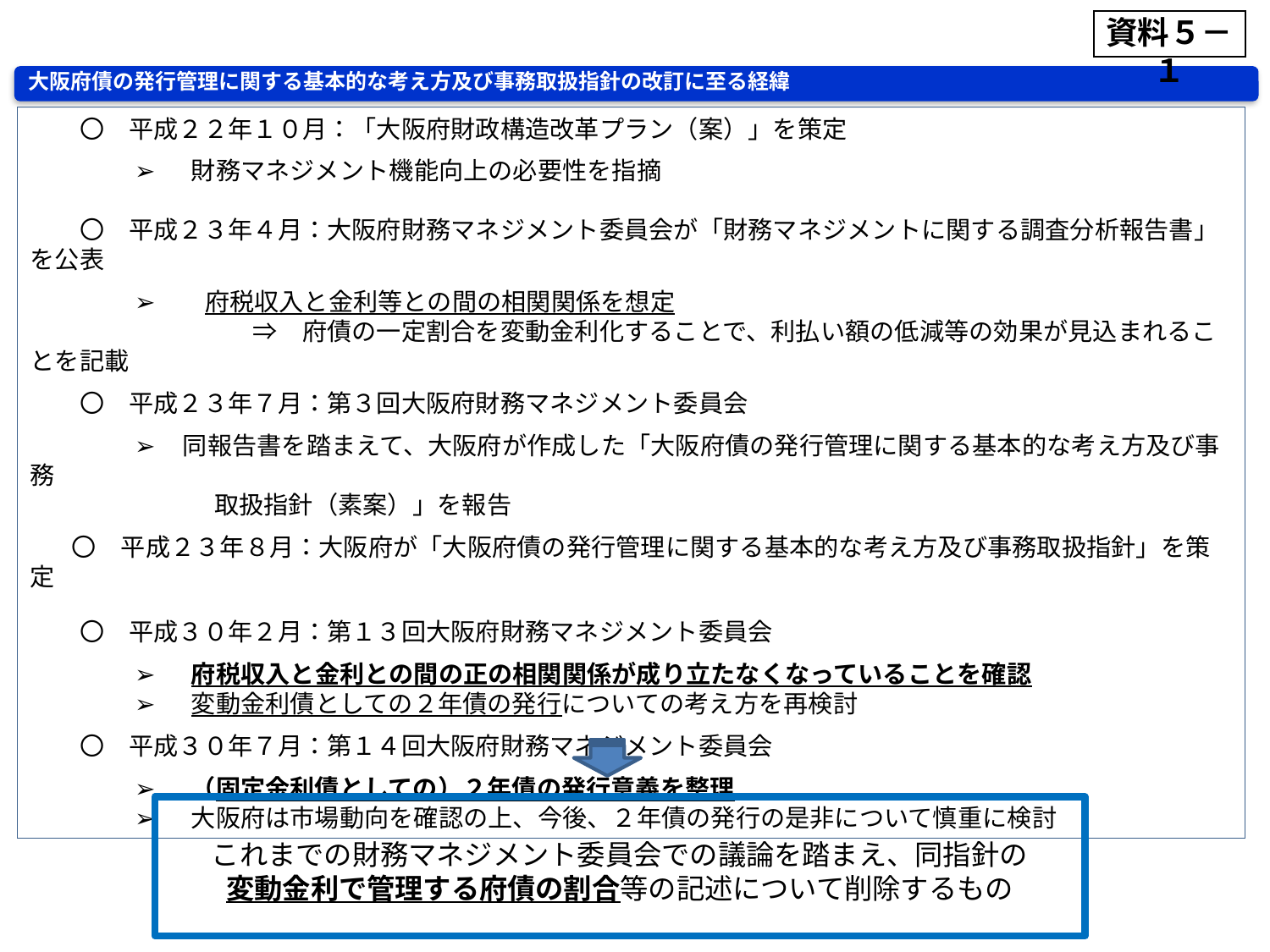

資料５－１
大阪府債の発行管理に関する基本的な考え方及び事務取扱指針の改訂に至る経緯
　　〇　平成２２年１０月：「大阪府財政構造改革プラン（案）」を策定

　　　　 ➢  　財務マネジメント機能向上の必要性を指摘

　　〇　平成２３年４月：大阪府財務マネジメント委員会が「財務マネジメントに関する調査分析報告書」を公表

　　　　 ➢　　府税収入と金利等との間の相関関係を想定
　　　　　　　　　⇒　府債の一定割合を変動金利化することで、利払い額の低減等の効果が見込まれることを記載

　　〇　平成２３年７月：第３回大阪府財務マネジメント委員会

　　　　 ➢     同報告書を踏まえて、大阪府が作成した「大阪府債の発行管理に関する基本的な考え方及び事務
　　　　　　　  取扱指針（素案）」を報告

　   〇　平成２３年８月：大阪府が「大阪府債の発行管理に関する基本的な考え方及び事務取扱指針」を策定

　　〇　平成３０年２月：第１３回大阪府財務マネジメント委員会

　　　　 ➢　  府税収入と金利との間の正の相関関係が成り立たなくなっていることを確認
　　　　 ➢　  変動金利債としての２年債の発行についての考え方を再検討

　　〇　平成３０年７月：第１４回大阪府財務マネジメント委員会

　　　　 ➢　  （固定金利債としての）２年債の発行意義を整理
　　　　 ➢　  大阪府は市場動向を確認の上、今後、２年債の発行の是非について慎重に検討

これまでの財務マネジメント委員会での議論を踏まえ、同指針の
変動金利で管理する府債の割合等の記述について削除するもの